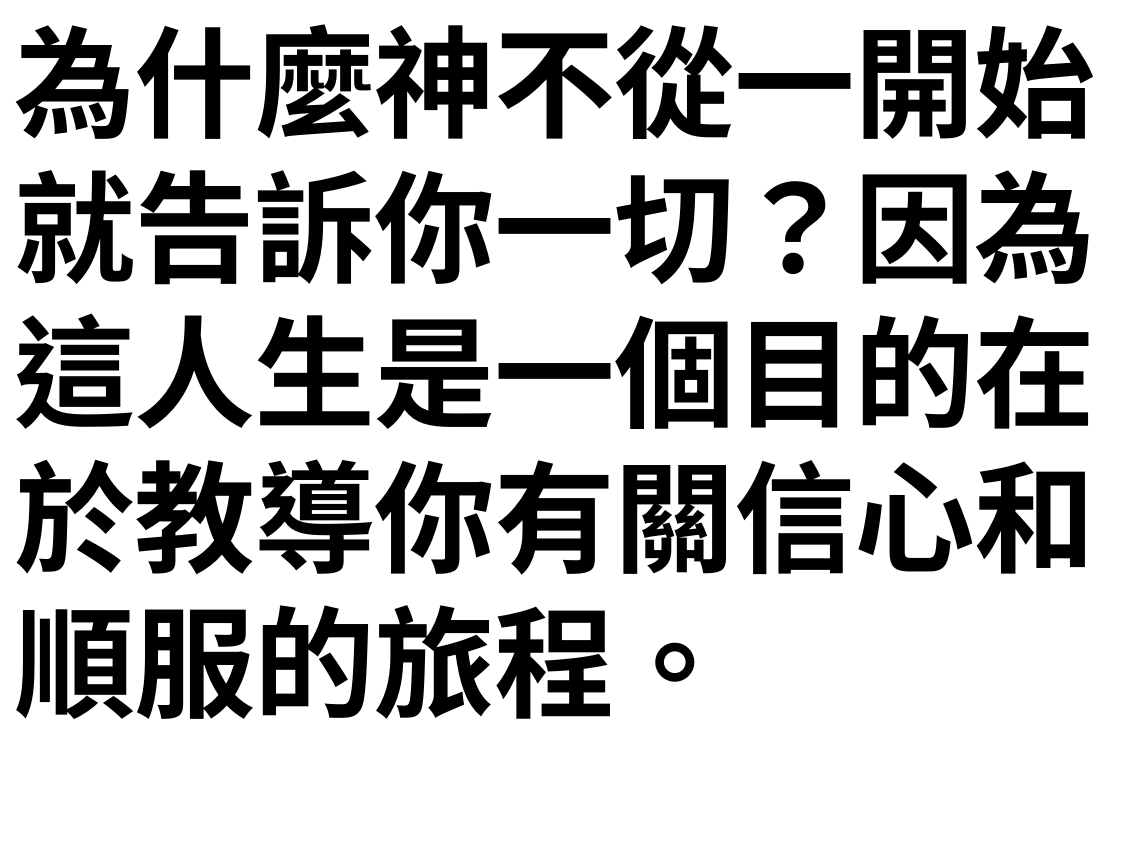

為什麼神不從一開始就告訴你一切？因為這人生是一個目的在於教導你有關信心和順服的旅程。